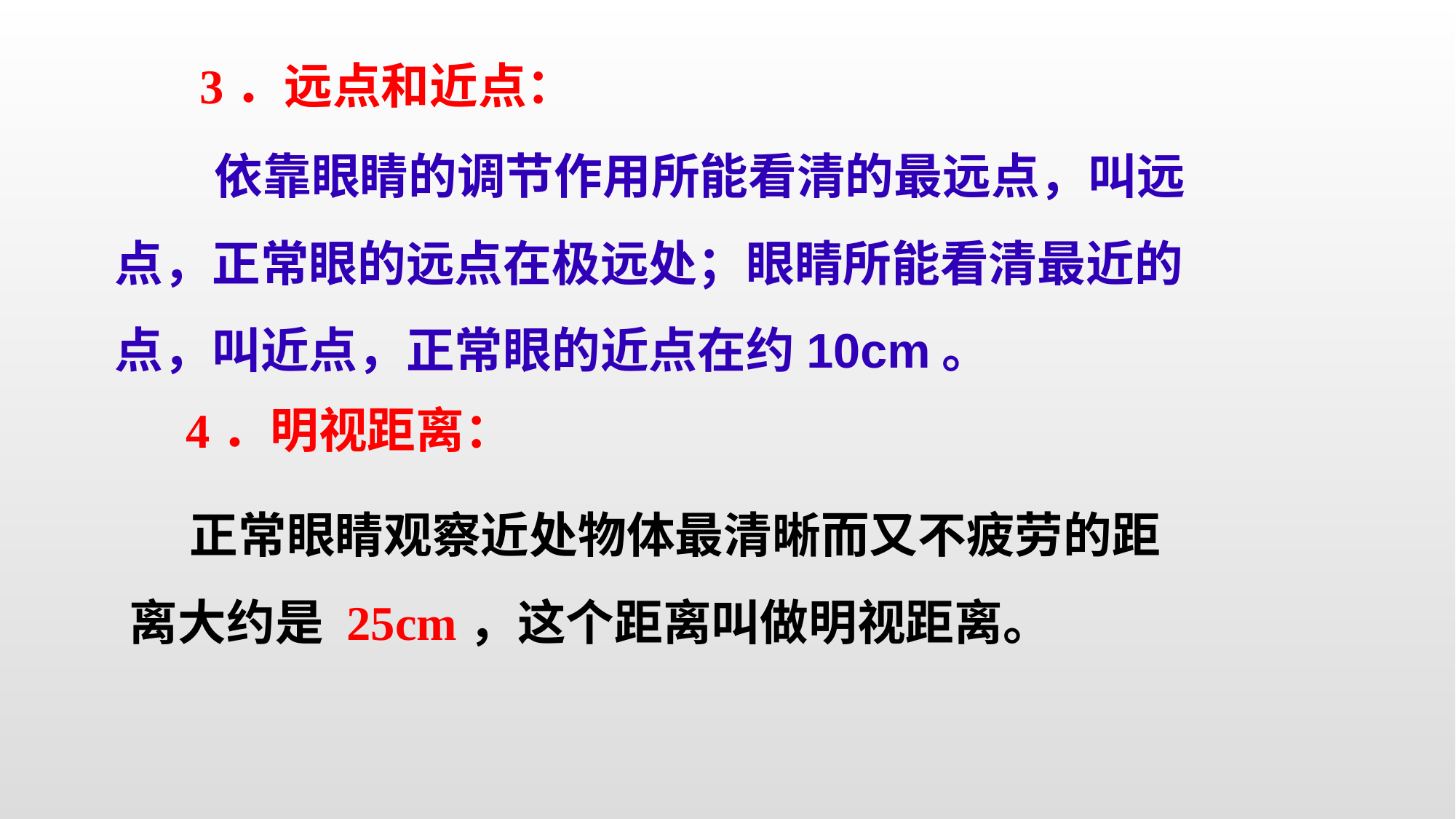

3．远点和近点：
   依靠眼睛的调节作用所能看清的最远点，叫远点，正常眼的远点在极远处；眼睛所能看清最近的点，叫近点，正常眼的近点在约10cm。
4．明视距离：
正常眼睛观察近处物体最清晰而又不疲劳的距离大约是 25cm，这个距离叫做明视距离。